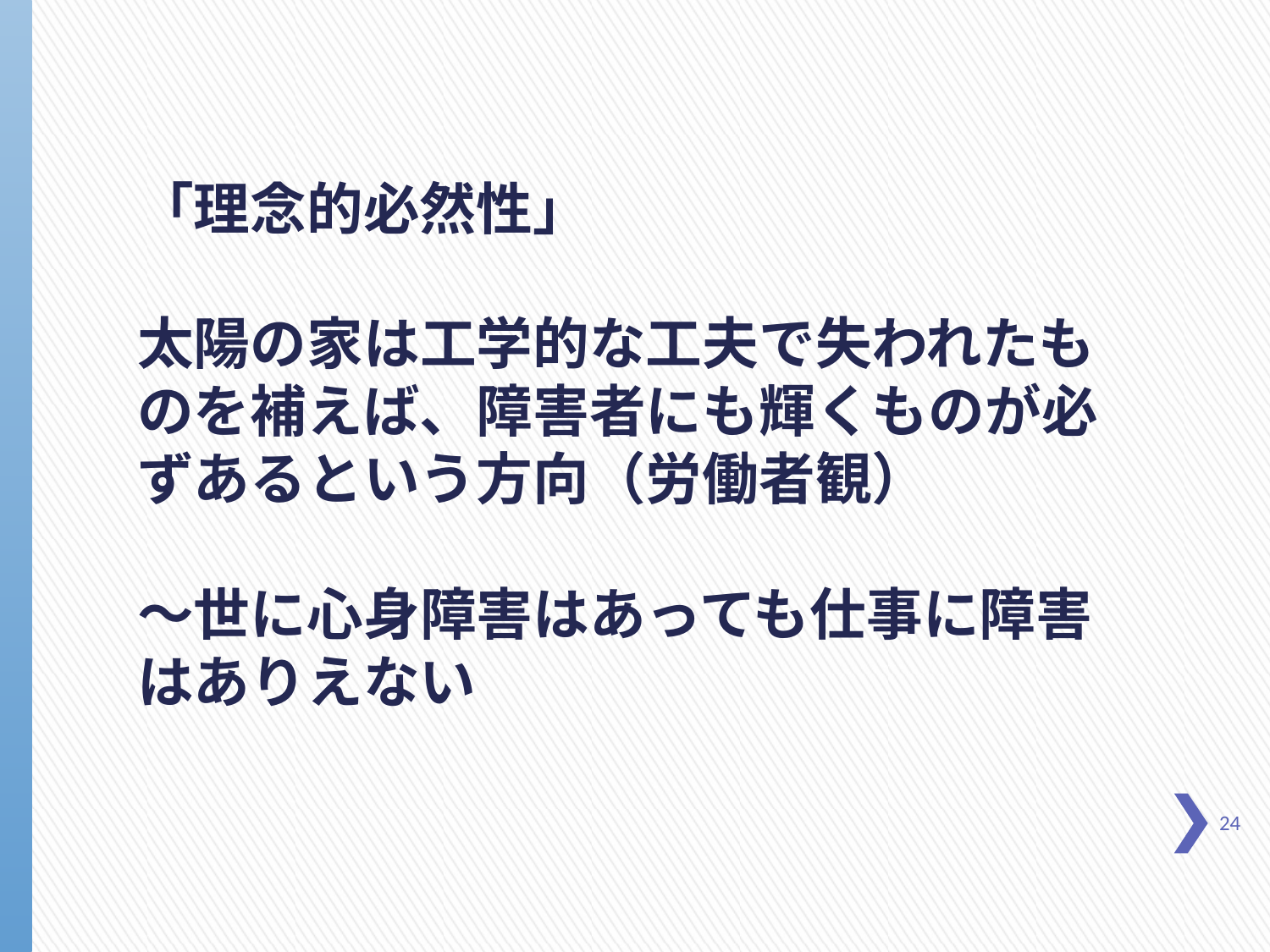

「理念的必然性」

太陽の家は工学的な工夫で失われたものを補えば、障害者にも輝くものが必ずあるという方向（労働者観）

～世に心身障害はあっても仕事に障害はありえない
24